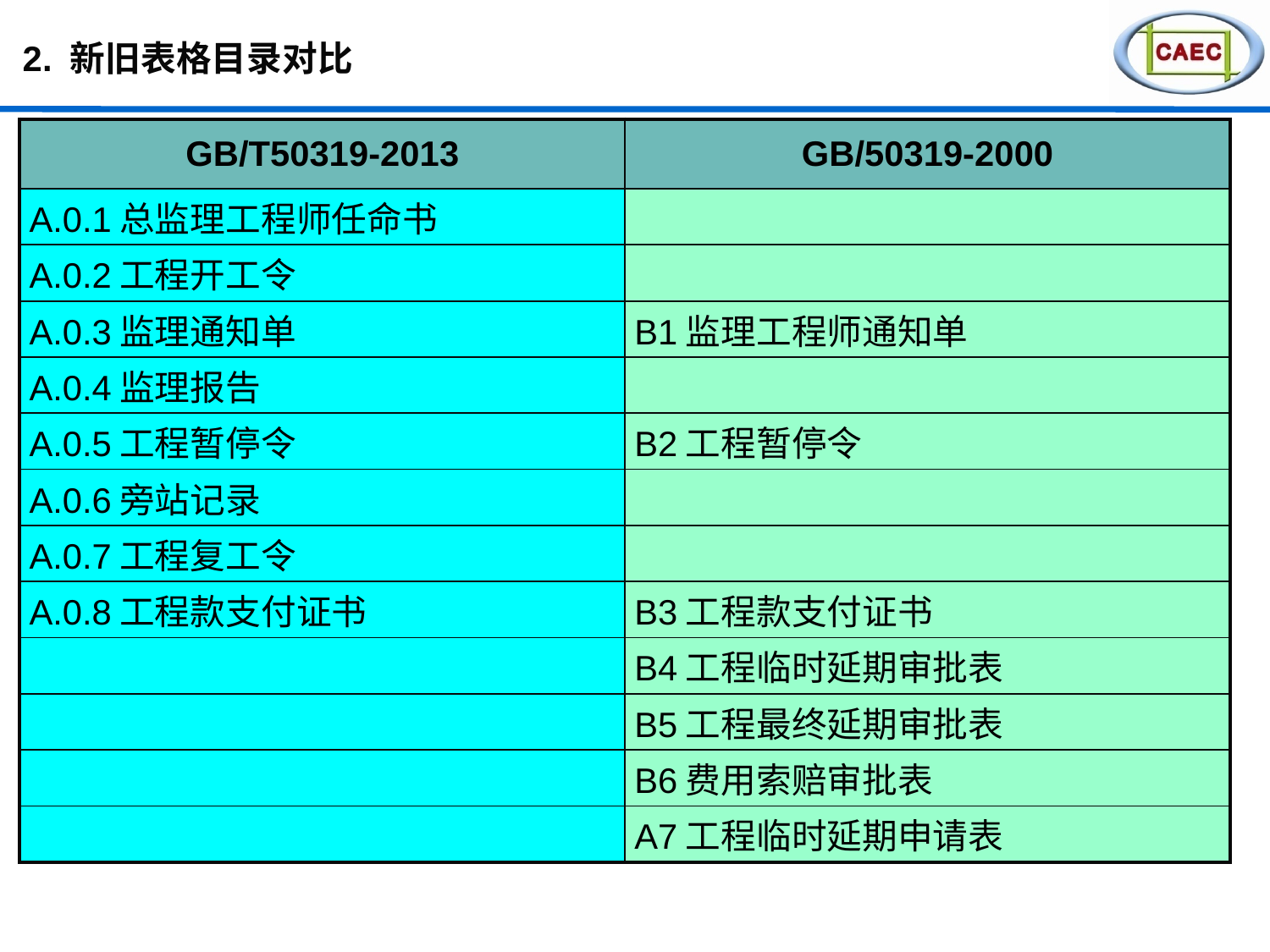

# 2. 新旧表格目录对比
| GB/T50319-2013 | GB/50319-2000 |
| --- | --- |
| A.0.1总监理工程师任命书 |  |
| A.0.2工程开工令 |  |
| A.0.3监理通知单 | B1监理工程师通知单 |
| A.0.4监理报告 |  |
| A.0.5工程暂停令 | B2工程暂停令 |
| A.0.6旁站记录 |  |
| A.0.7工程复工令 |  |
| A.0.8工程款支付证书 | B3工程款支付证书 |
|  | B4工程临时延期审批表 |
|  | B5工程最终延期审批表 |
|  | B6费用索赔审批表 |
|  | A7工程临时延期申请表 |